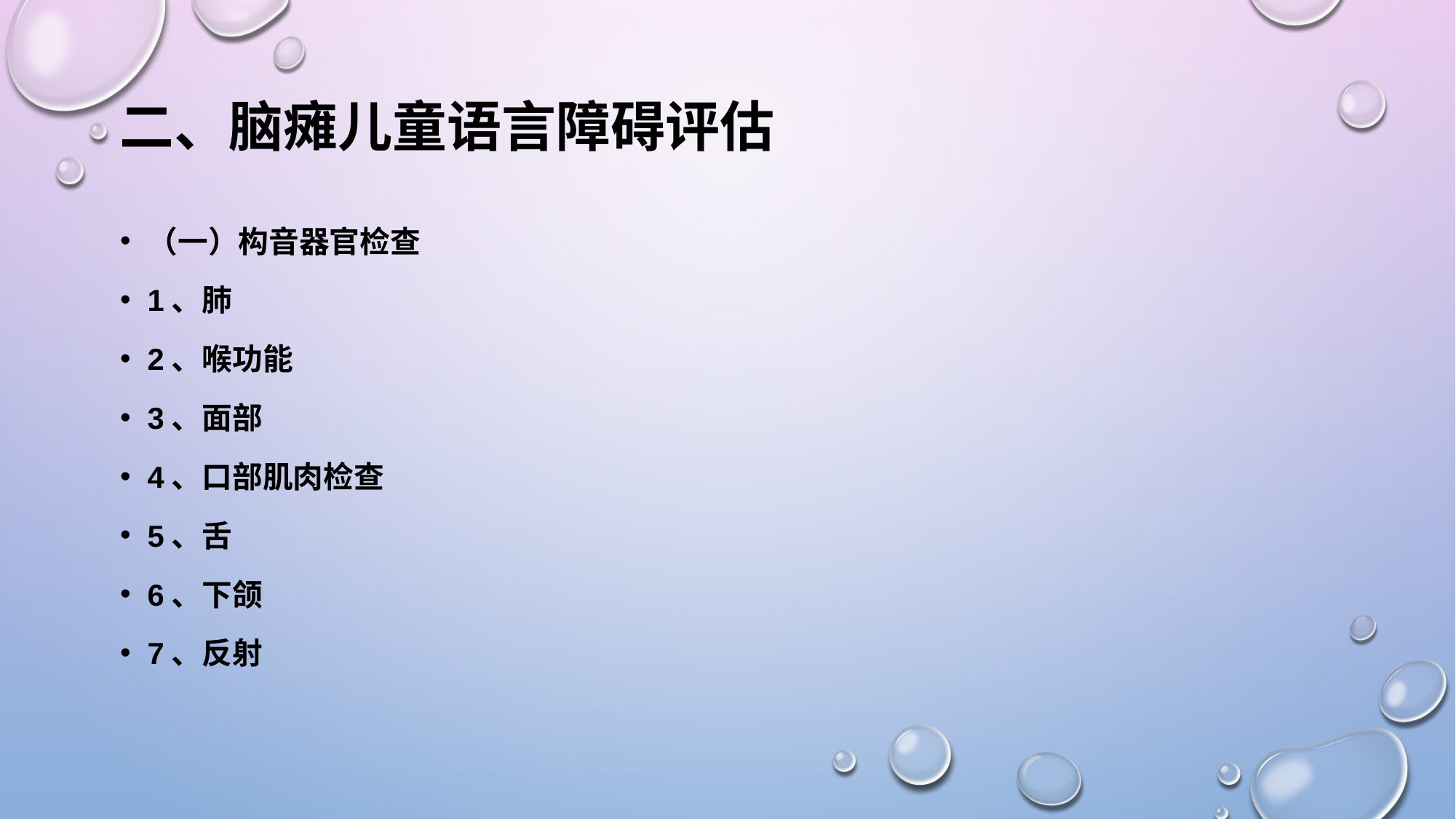

# 二、脑瘫儿童语言障碍评估
（一）构音器官检查
1、肺
2、喉功能
3、面部
4、口部肌肉检查
5、舌
6、下颌
7、反射